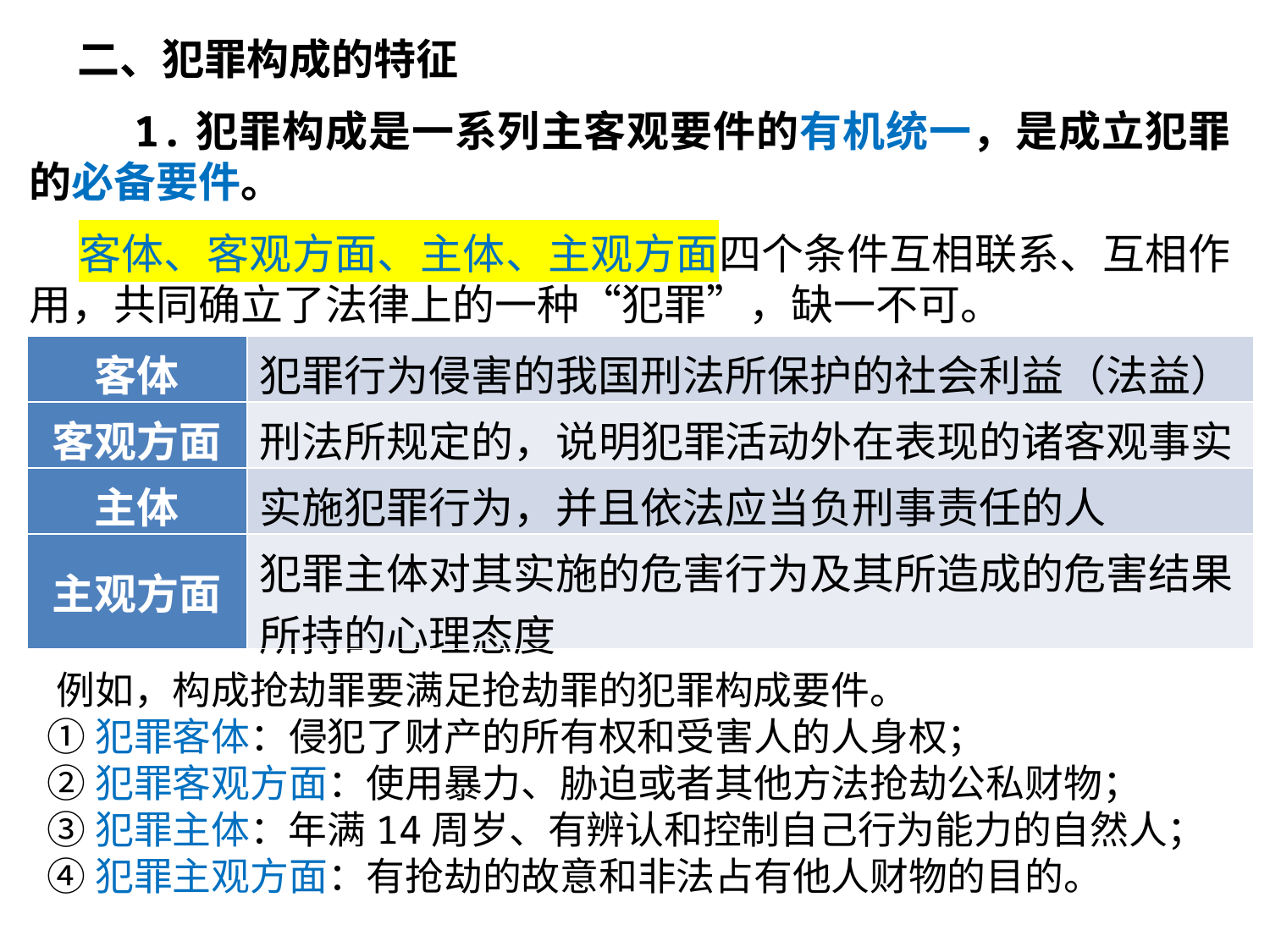

二、犯罪构成的特征

    1.犯罪构成是一系列主客观要件的有机统一，是成立犯罪的必备要件。

    客体、客观方面、主体、主观方面四个条件互相联系、互相作用，共同确立了法律上的一种“犯罪”，缺一不可。

| 客体 | 犯罪行为侵害的我国刑法所保护的社会利益（法益） |
| --- | --- |
| 客观方面 | 刑法所规定的，说明犯罪活动外在表现的诸客观事实 |
| 主体 | 实施犯罪行为，并且依法应当负刑事责任的人 |
| 主观方面 | 犯罪主体对其实施的危害行为及其所造成的危害结果所持的心理态度 |
    例如，构成抢劫罪要满足抢劫罪的犯罪构成要件。
    ①犯罪客体：侵犯了财产的所有权和受害人的人身权；
    ②犯罪客观方面：使用暴力、胁迫或者其他方法抢劫公私财物；
    ③犯罪主体：年满14周岁、有辨认和控制自己行为能力的自然人；
    ④犯罪主观方面：有抢劫的故意和非法占有他人财物的目的。